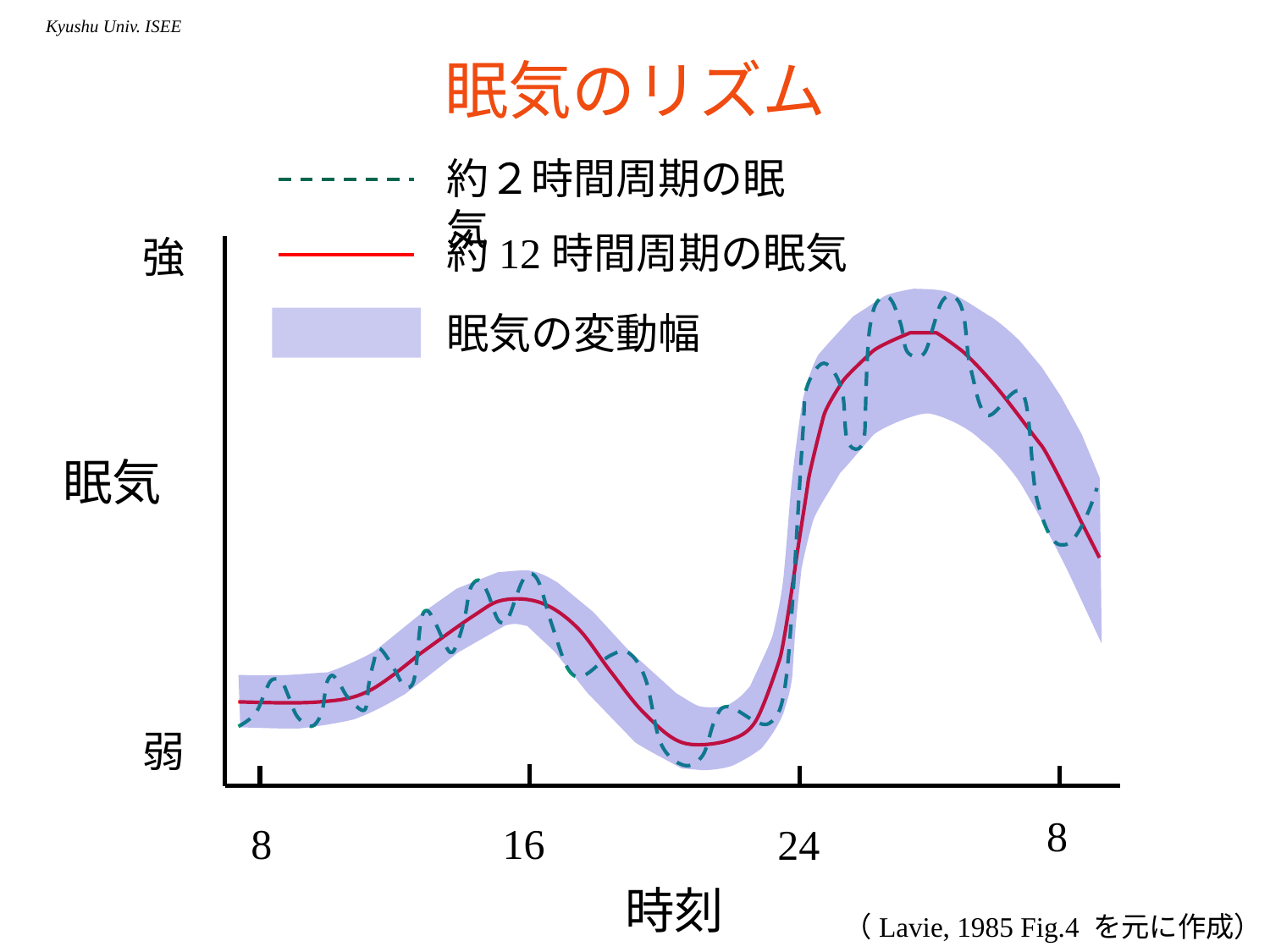

# 眠気のリズム
約２時間周期の眠気
約12時間周期の眠気
強

眠気の変動幅

眠気
弱
8
8
16
24
時刻
（Lavie, 1985 Fig.4 を元に作成）